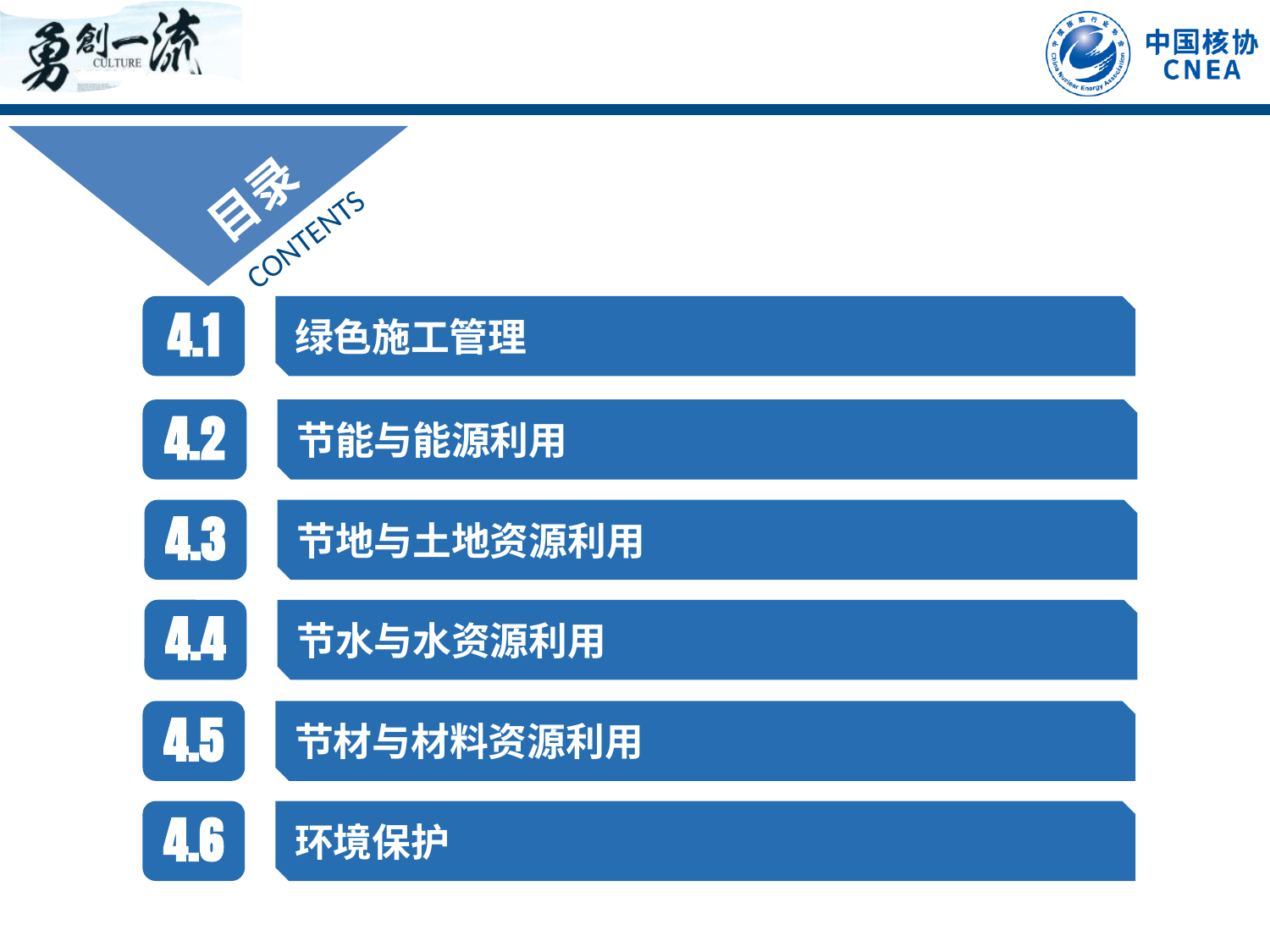

目录
CONTENTS
绿色施工管理
4.1
节能与能源利用
4.2
4.3
节地与土地资源利用
节水与水资源利用
4.4
节材与材料资源利用
4.5
4.6
环境保护